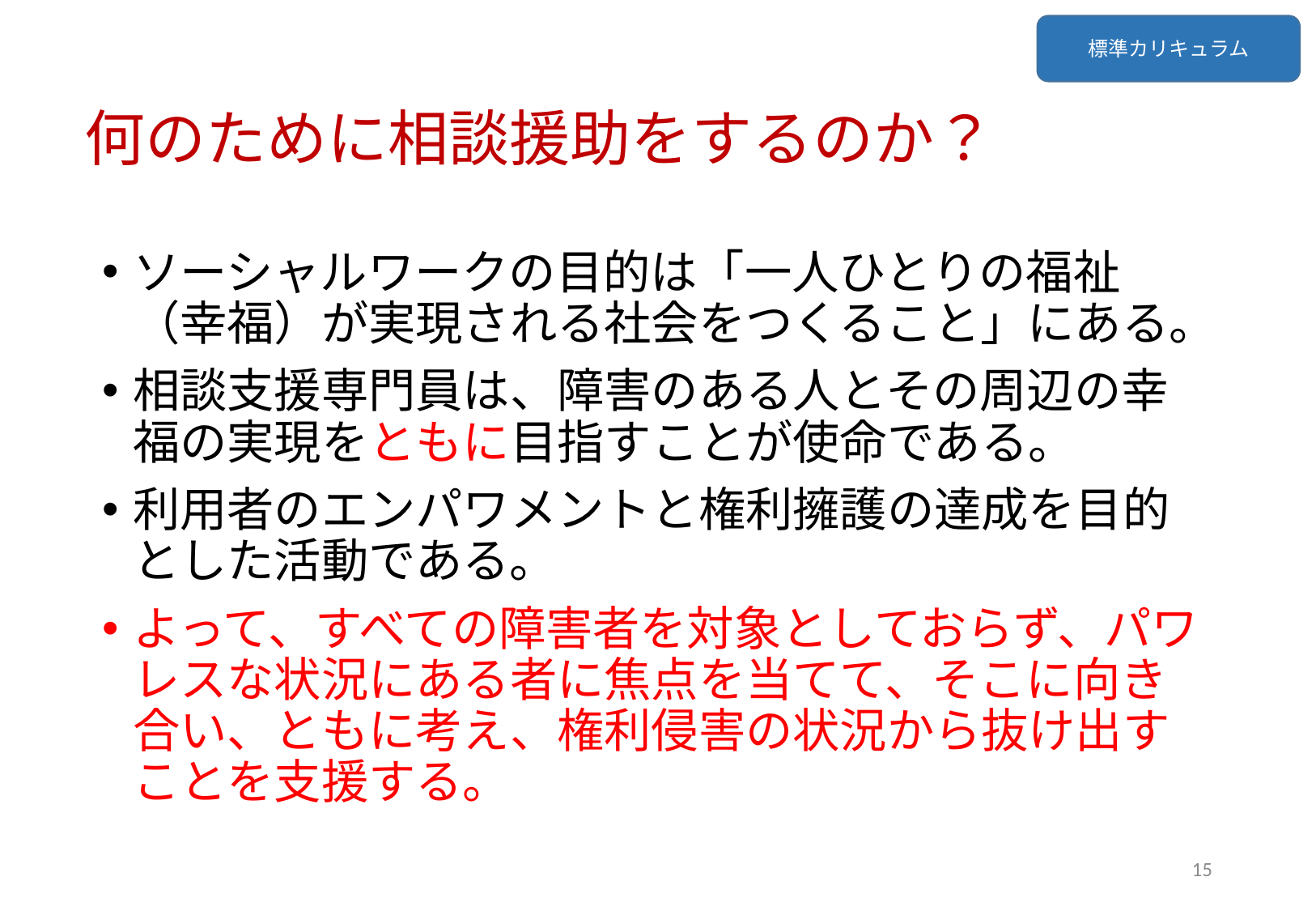

標準カリキュラム
# 何のために相談援助をするのか？
ソーシャルワークの目的は「一人ひとりの福祉（幸福）が実現される社会をつくること」にある。
相談支援専門員は、障害のある人とその周辺の幸福の実現をともに目指すことが使命である。
利用者のエンパワメントと権利擁護の達成を目的とした活動である。
よって、すべての障害者を対象としておらず、パワレスな状況にある者に焦点を当てて、そこに向き合い、ともに考え、権利侵害の状況から抜け出すことを支援する。

15